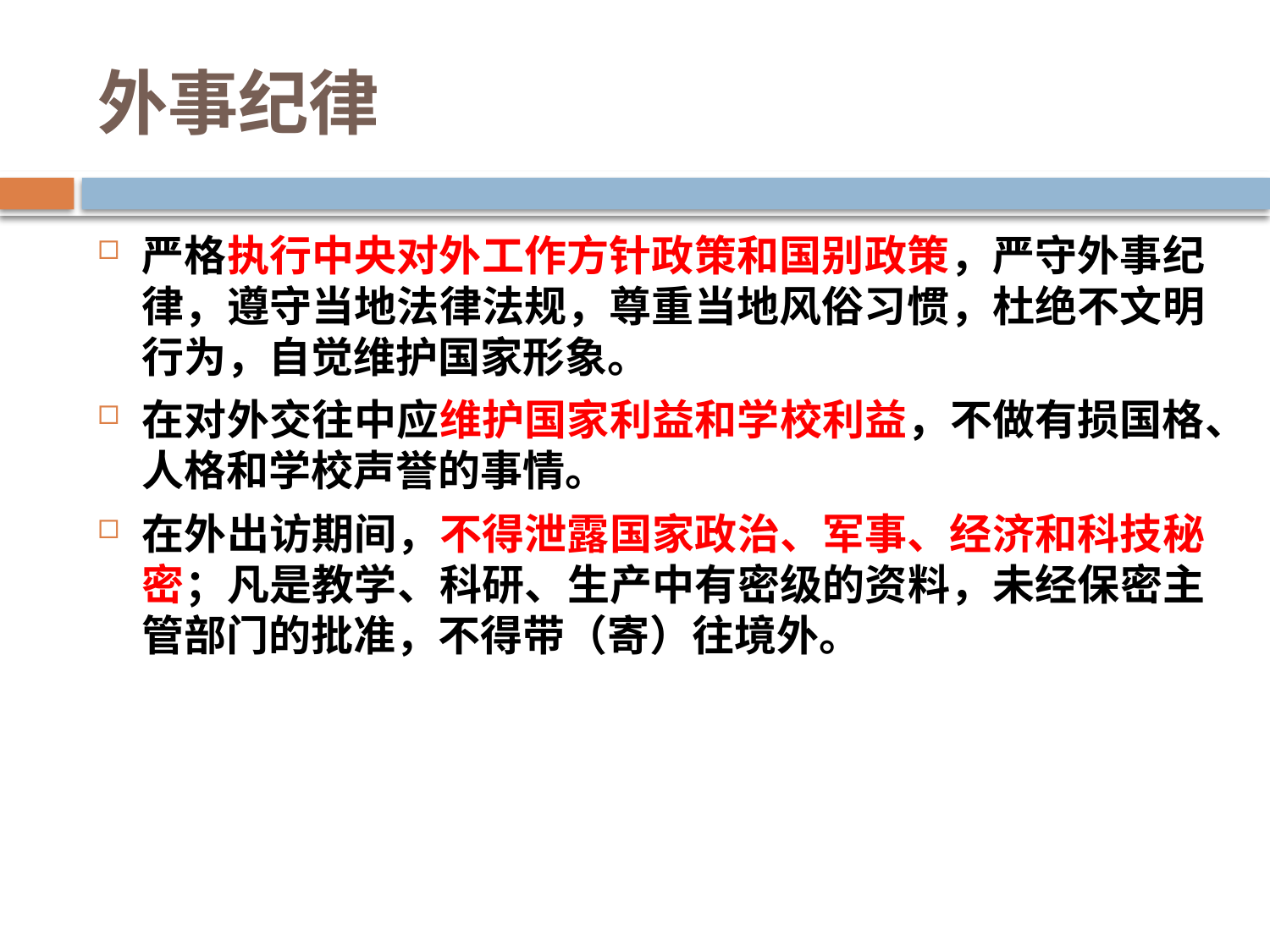

# 外事纪律
严格执行中央对外工作方针政策和国别政策，严守外事纪律，遵守当地法律法规，尊重当地风俗习惯，杜绝不文明行为，自觉维护国家形象。
在对外交往中应维护国家利益和学校利益，不做有损国格、人格和学校声誉的事情。
在外出访期间，不得泄露国家政治、军事、经济和科技秘密；凡是教学、科研、生产中有密级的资料，未经保密主管部门的批准，不得带（寄）往境外。